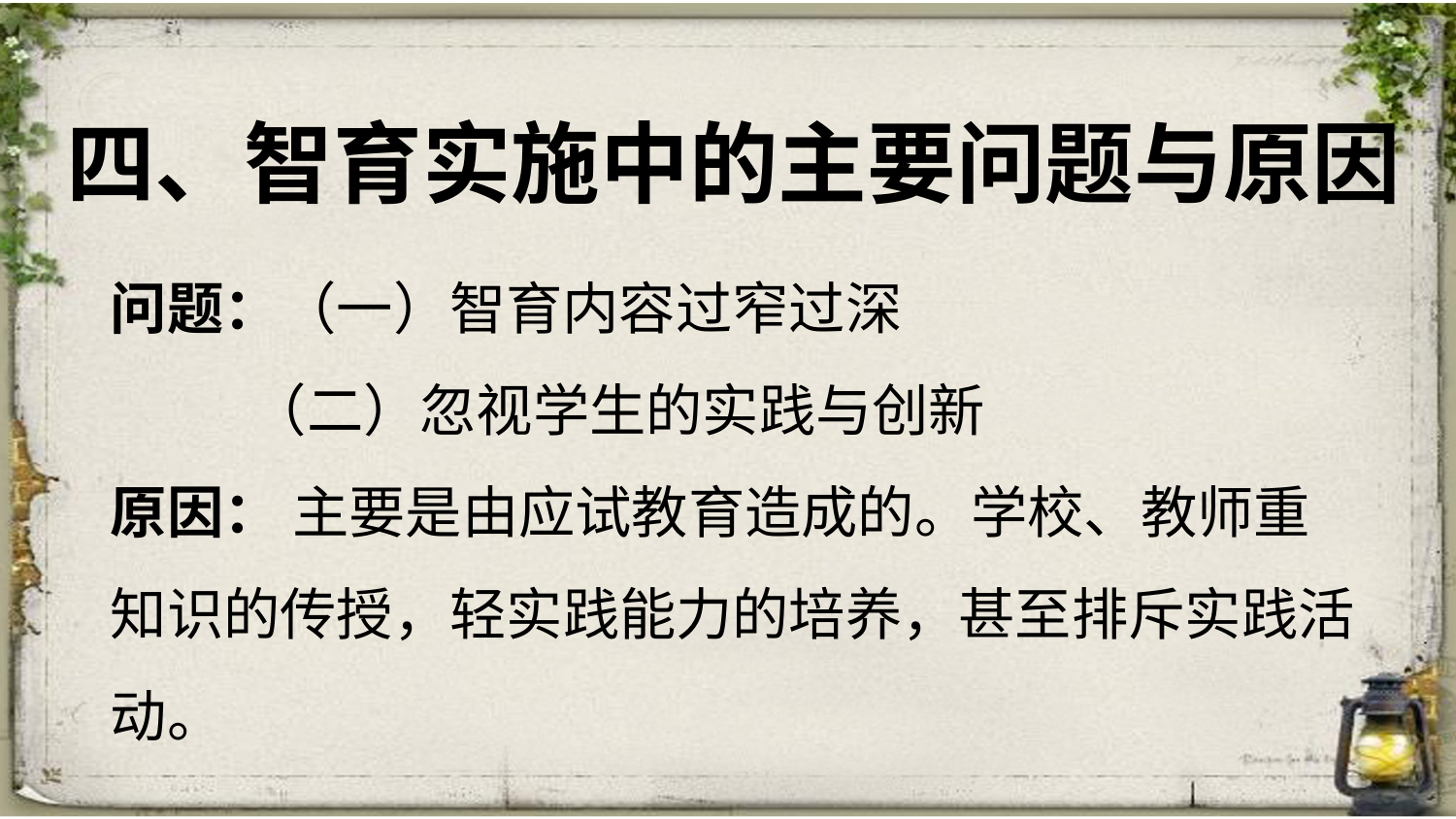

四、智育实施中的主要问题与原因
问题：（一）智育内容过窄过深
          （二）忽视学生的实践与创新
原因： 主要是由应试教育造成的。学校、教师重知识的传授，轻实践能力的培养，甚至排斥实践活动。